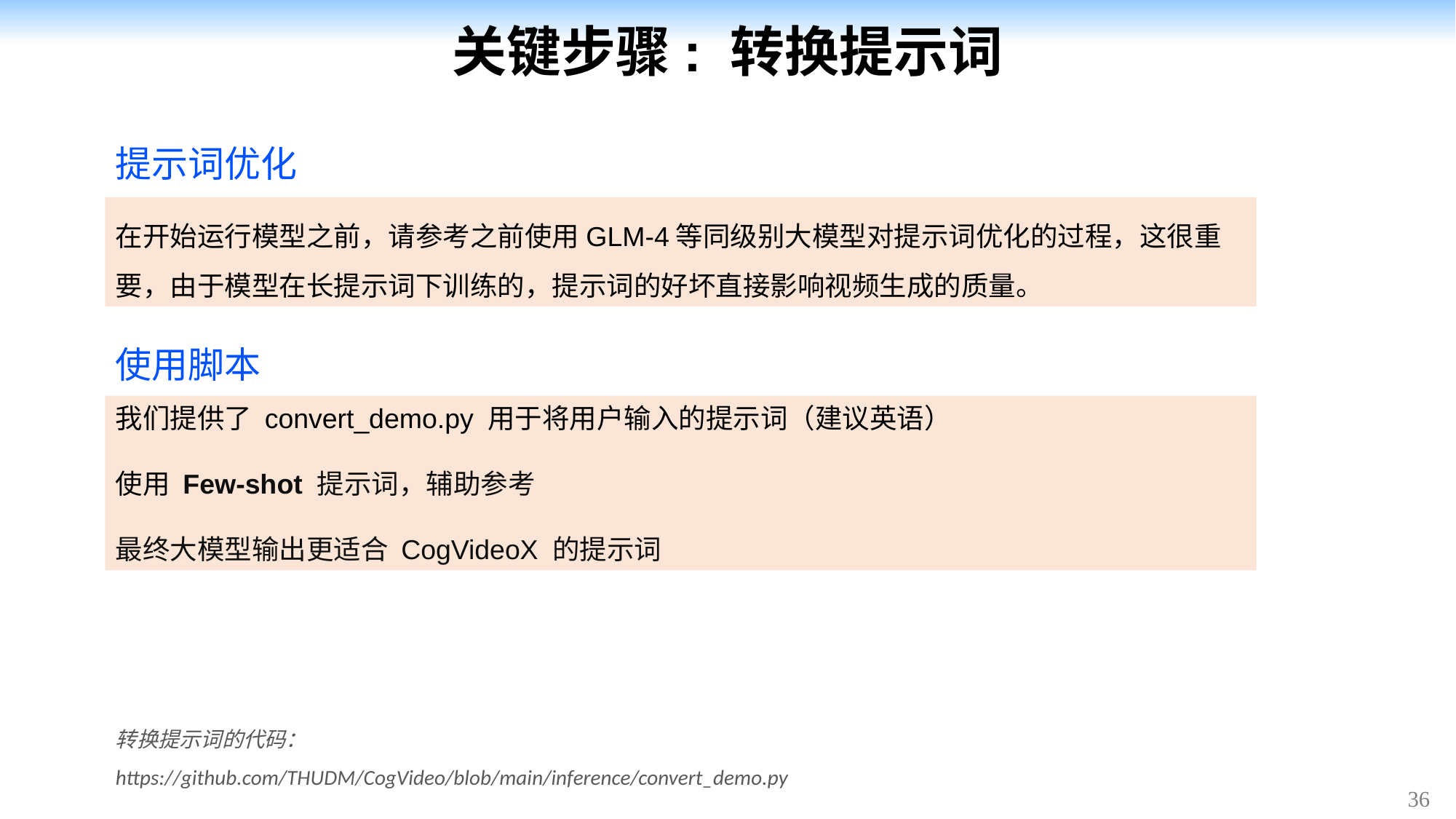

# 关键步骤: 转换提示词
提示词优化
在开始运行模型之前，请参考之前使用GLM-4等同级别大模型对提示词优化的过程，这很重要，由于模型在长提示词下训练的，提示词的好坏直接影响视频生成的质量。
使用脚本
我们提供了 convert_demo.py 用于将用户输入的提示词（建议英语）
使用 Few-shot 提示词，辅助参考
最终大模型输出更适合 CogVideoX 的提示词
转换提示词的代码：
https://github.com/THUDM/CogVideo/blob/main/inference/convert_demo.py